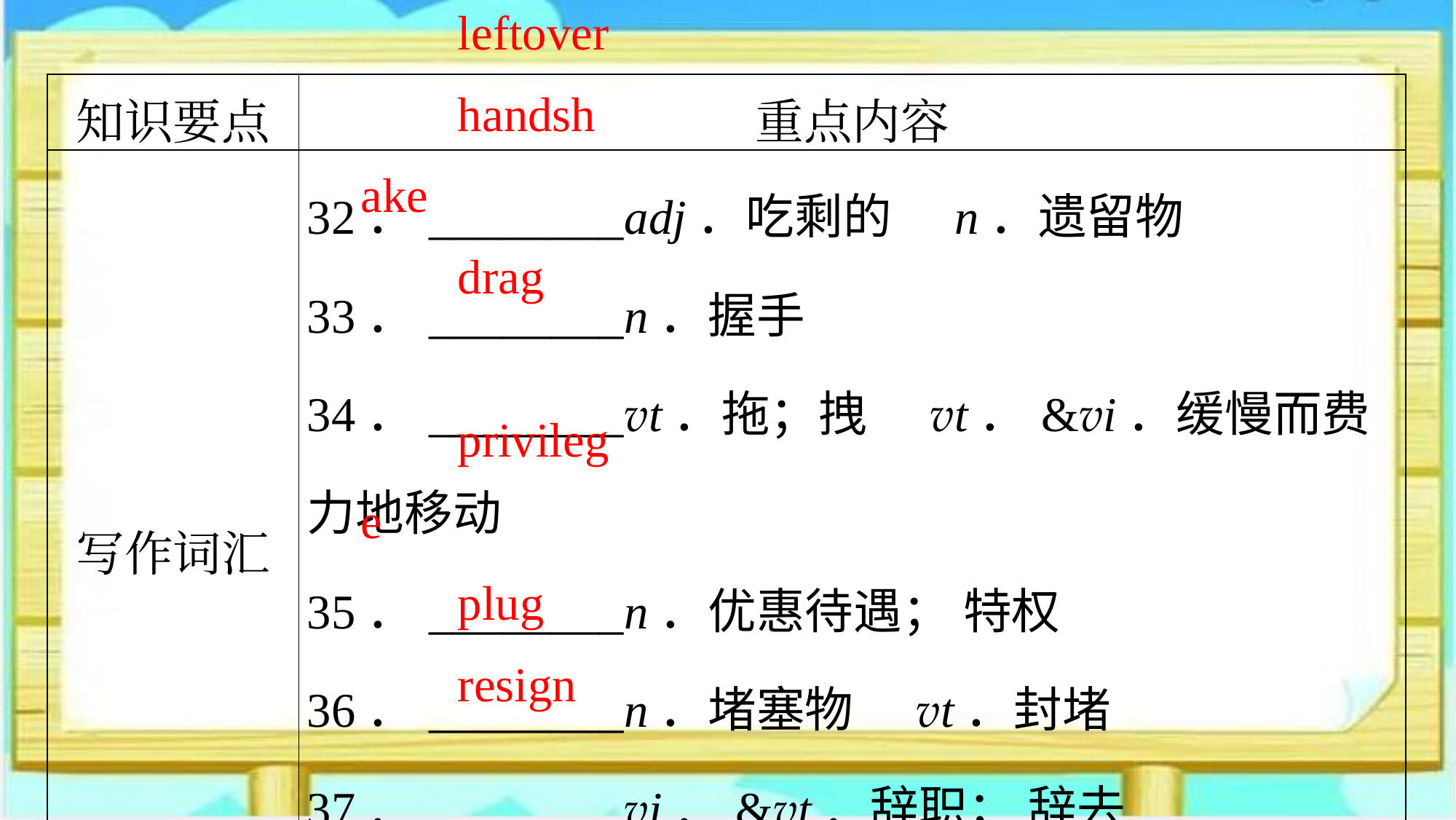

| 知识要点 | 重点内容 |
| --- | --- |
| 写作词汇 | 32．\_\_\_\_\_\_\_\_adj．吃剩的　n．遗留物 33．\_\_\_\_\_\_\_\_n．握手 34．\_\_\_\_\_\_\_\_vt．拖；拽　vt．&vi．缓慢而费力地移动 35．\_\_\_\_\_\_\_\_n．优惠待遇； 特权 36．\_\_\_\_\_\_\_\_n．堵塞物　vt．封堵 37．\_\_\_\_\_\_\_\_vi．&vt．辞职； 辞去 38．\_\_\_\_\_\_\_\_vt．值得；应得；应受 |
leftover
handshake
drag

privilege
plug
resign
deserve